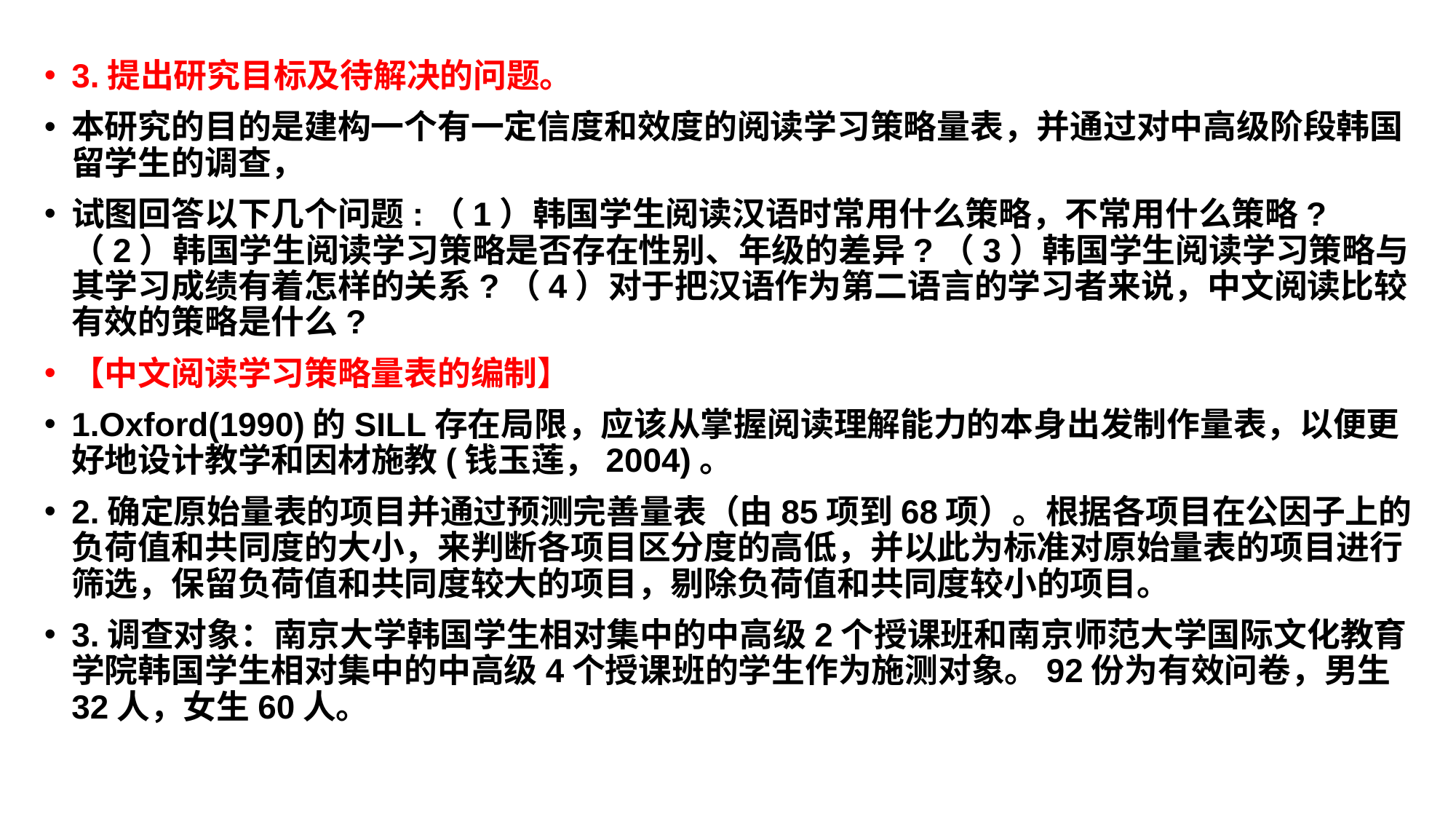

3.提出研究目标及待解决的问题。
本研究的目的是建构一个有一定信度和效度的阅读学习策略量表，并通过对中高级阶段韩国留学生的调查，
试图回答以下几个问题:（1）韩国学生阅读汉语时常用什么策略，不常用什么策略?（2）韩国学生阅读学习策略是否存在性别、年级的差异?（3）韩国学生阅读学习策略与其学习成绩有着怎样的关系?（4）对于把汉语作为第二语言的学习者来说，中文阅读比较有效的策略是什么?
【中文阅读学习策略量表的编制】
1.Oxford(1990)的SILL存在局限，应该从掌握阅读理解能力的本身出发制作量表，以便更好地设计教学和因材施教(钱玉莲，2004)。
2.确定原始量表的项目并通过预测完善量表（由85项到68项）。根据各项目在公因子上的负荷值和共同度的大小，来判断各项目区分度的高低，并以此为标准对原始量表的项目进行筛选，保留负荷值和共同度较大的项目，剔除负荷值和共同度较小的项目。
3.调查对象：南京大学韩国学生相对集中的中高级2个授课班和南京师范大学国际文化教育学院韩国学生相对集中的中高级4个授课班的学生作为施测对象。92份为有效问卷，男生32人，女生60人。